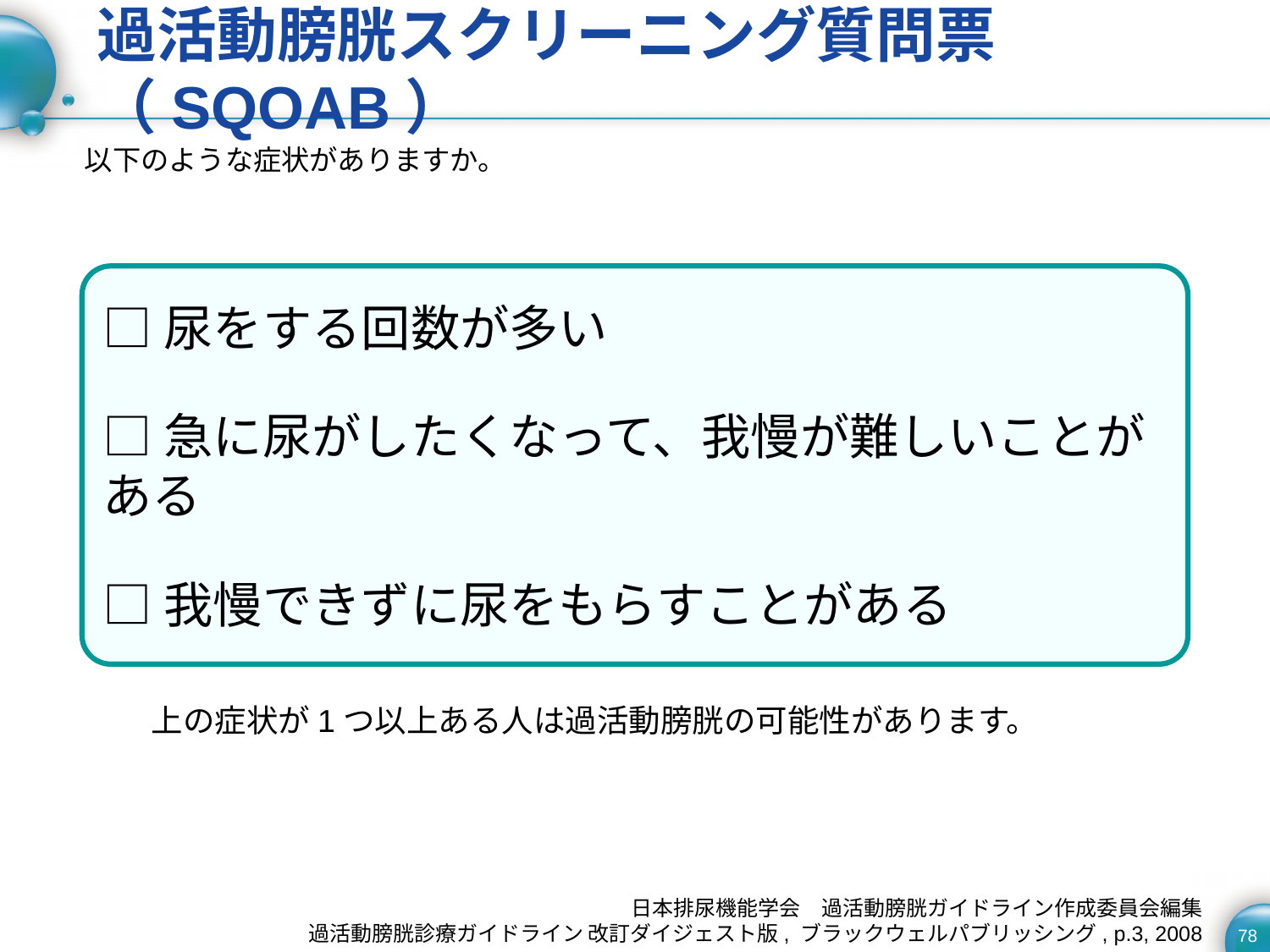

# 過活動膀胱スクリーニング質問票（SQOAB）
以下のような症状がありますか。
□尿をする回数が多い
□急に尿がしたくなって、我慢が難しいことがある
□我慢できずに尿をもらすことがある
上の症状が1つ以上ある人は過活動膀胱の可能性があります。
日本排尿機能学会　過活動膀胱ガイドライン作成委員会編集
過活動膀胱診療ガイドライン 改訂ダイジェスト版, ブラックウェルパブリッシング, p.3, 2008
78